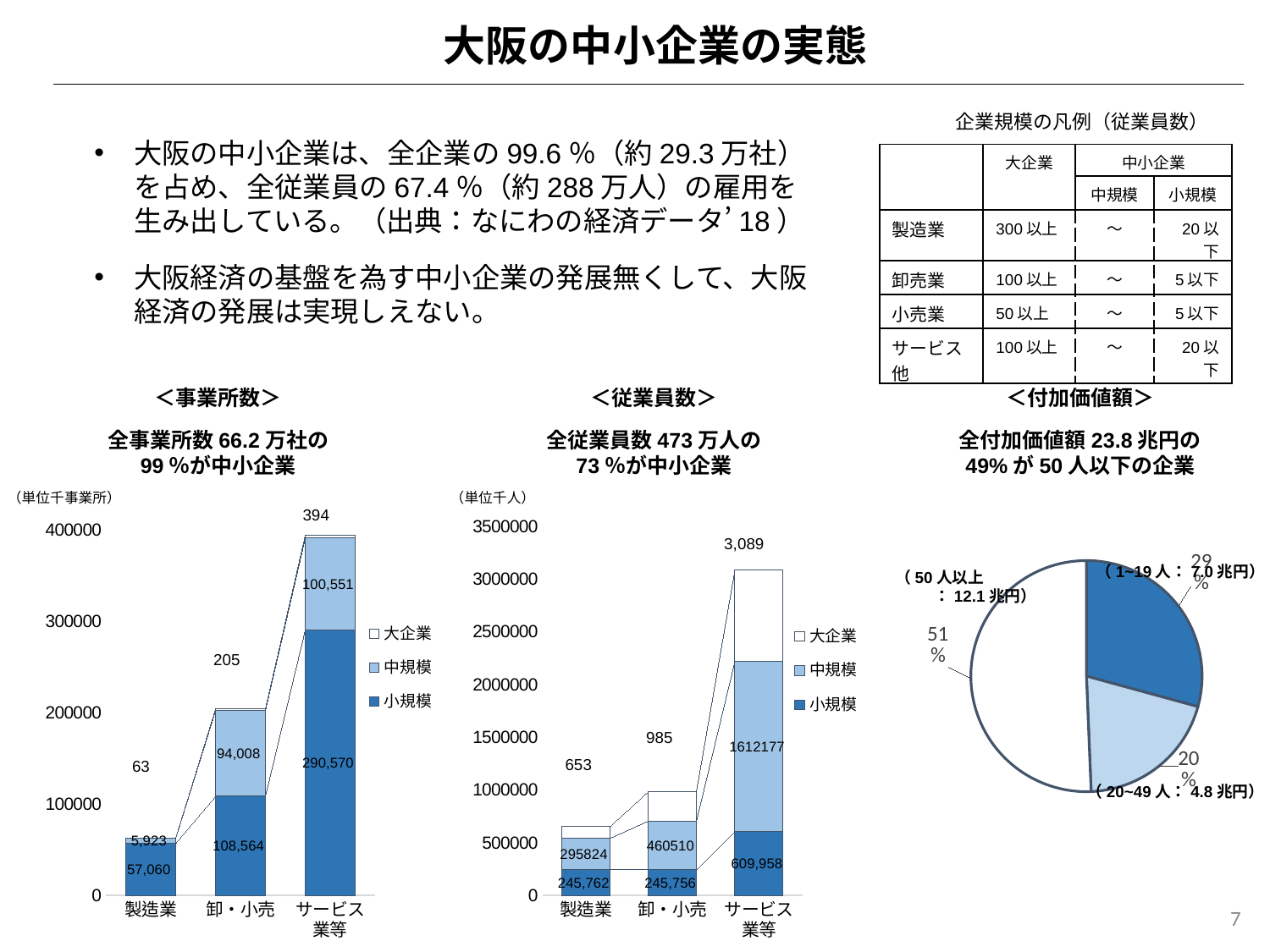

大阪の中小企業の実態
企業規模の凡例（従業員数）
大阪の中小企業は、全企業の99.6％（約29.3万社）を占め、全従業員の67.4％（約288万人）の雇用を生み出している。（出典：なにわの経済データ’18）

大阪経済の基盤を為す中小企業の発展無くして、大阪経済の発展は実現しえない。
|  | 大企業 | 中小企業 |  |
| --- | --- | --- | --- |
|  |  | 中規模 | 小規模 |
| 製造業 | 300以上 | ～ | 20以下 |
| 卸売業 | 100以上 | ～ | 5以下 |
| 小売業 | 50以上 | ～ | 5以下 |
| サービス他 | 100以上 | ～ | 20以下 |
＜事業所数＞

全事業所数66.2万社の
99％が中小企業
＜従業員数＞

全従業員数473万人の
73％が中小企業
＜付加価値額＞

全付加価値額23.8兆円の
49%が50人以下の企業
（単位千事業所）
（単位千人）
394

### Chart

| Category | 小規模 | 中規模 | 大企業 |
|---|---|---|---|
| 製造業 | 245762.0 | 295824.0 | 111452.0 |
| 卸・小売 | 245756.0 | 460510.0 | 279139.0 |
| サービス業等 | 609958.0 | 1612177.0 | 867082.0 |

### Chart

| Category | 小規模 | 中規模 | 大企業 |
|---|---|---|---|
| 製造業 | 57060.0 | 5923.0 | 157.0 |
| 卸・小売 | 108564.0 | 94008.0 | 1931.0 |
| サービス業等 | 290570.0 | 100551.0 | 3206.0 |
3,089

### Chart

| Category | 売上高 |
|---|---|
| 1~19 | 6980772.0 |
| 19~49 | 4792002.0 |
| 50~ | 12084028.0 |
（1~19人：7.0兆円）
（50人以上
 　　：12.1兆円）
205
985
653
63
（20~49人：4.8兆円）
7